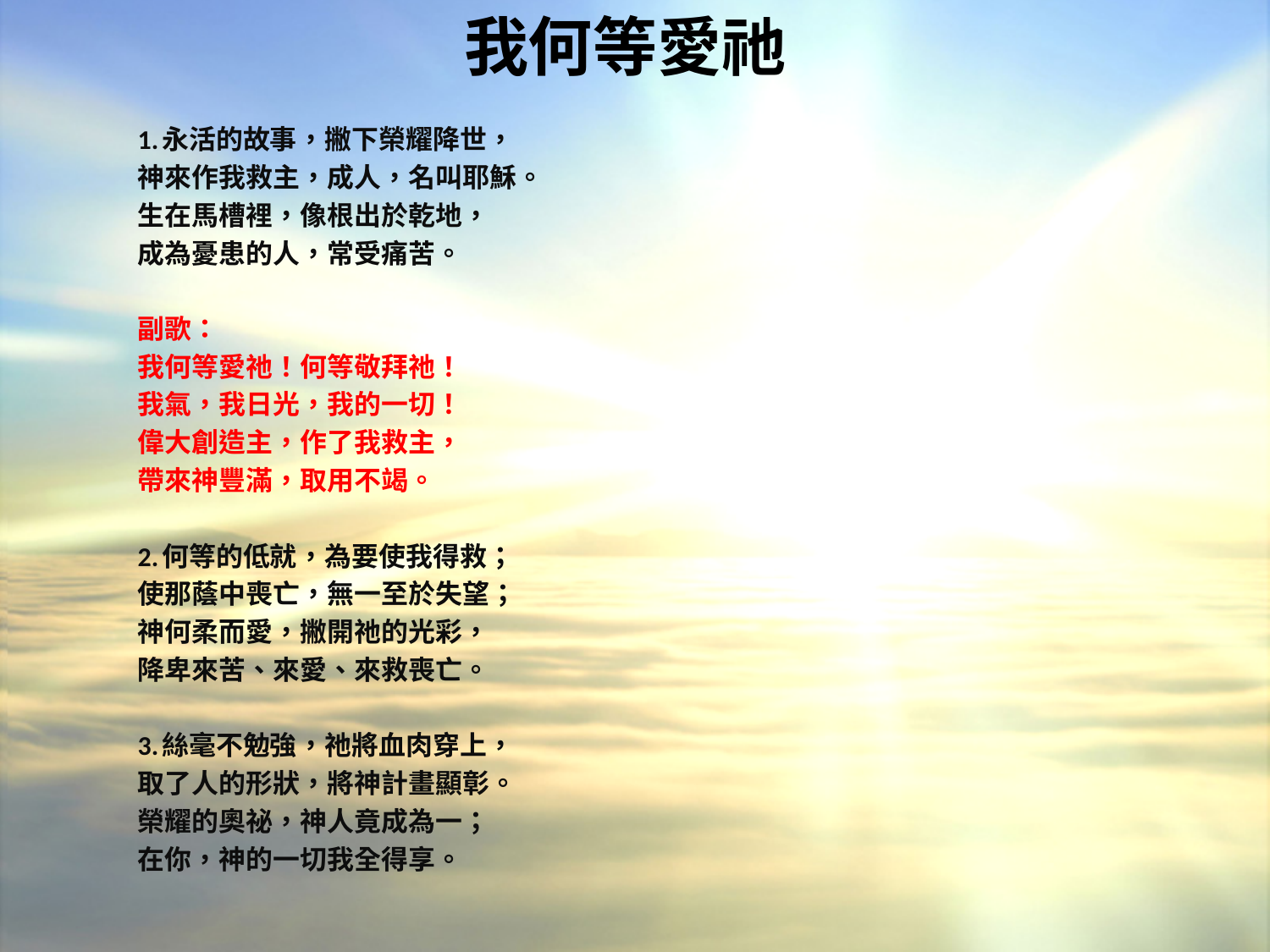

# 我何等愛祂
1.永活的故事，撇下榮耀降世，
神來作我救主，成人，名叫耶穌。
生在馬槽裡，像根出於乾地，
成為憂患的人，常受痛苦。

副歌：
我何等愛祂！何等敬拜祂！
我氣，我日光，我的一切！
偉大創造主，作了我救主，
帶來神豐滿，取用不竭。

2.何等的低就，為要使我得救；
使那蔭中喪亡，無一至於失望；
神何柔而愛，撇開祂的光彩，
降卑來苦、來愛、來救喪亡。

3.絲毫不勉強，祂將血肉穿上，
取了人的形狀，將神計畫顯彰。
榮耀的奧祕，神人竟成為一；
在你，神的一切我全得享。